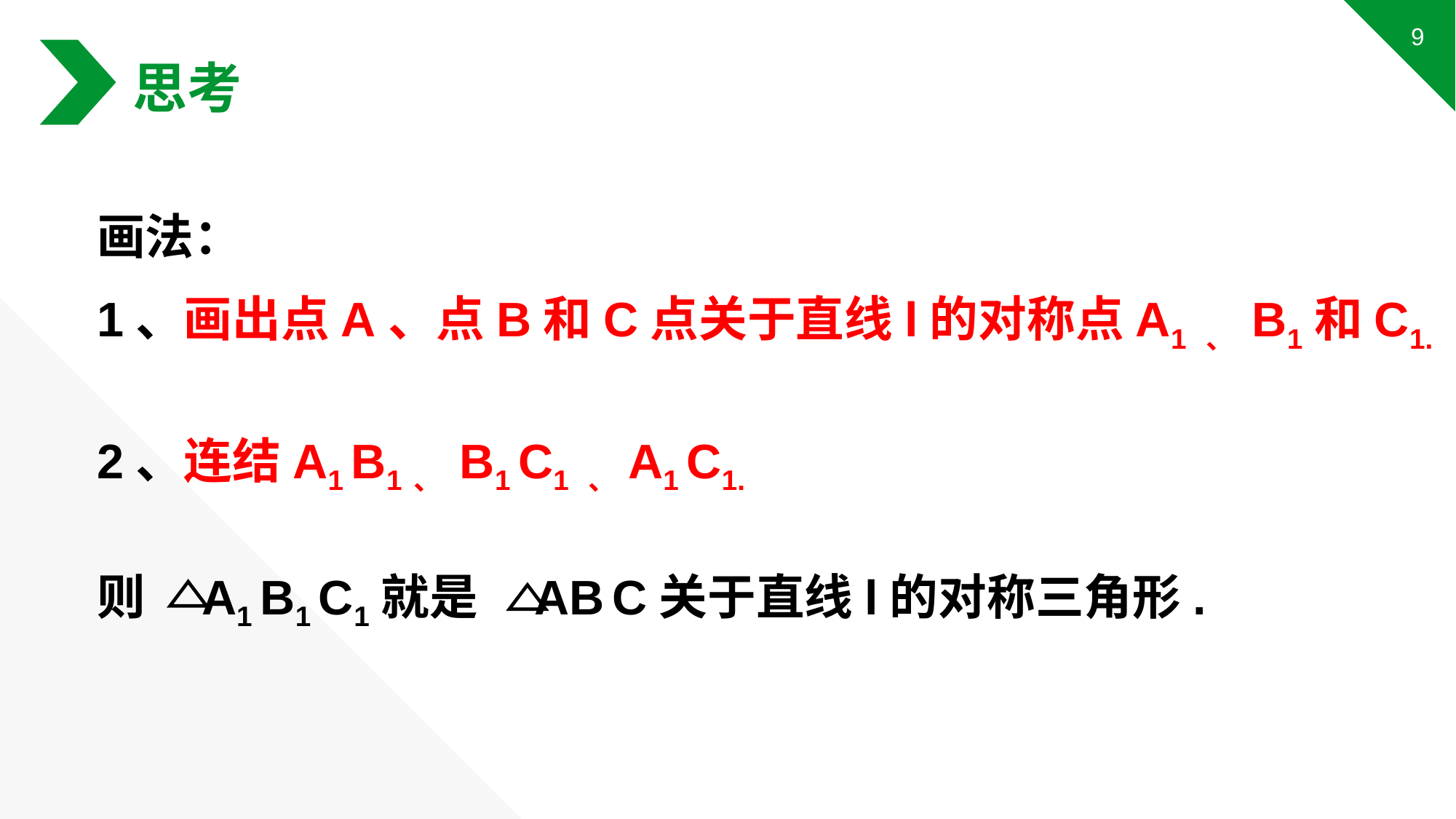

思考
画法：
1、画出点A、点B和C点关于直线l的对称点A1 、 B1和C1.
2、连结A1 B1、 B1 C1 、A1 C1.
则       A1 B1 C1就是    AB C关于直线l的对称三角形.